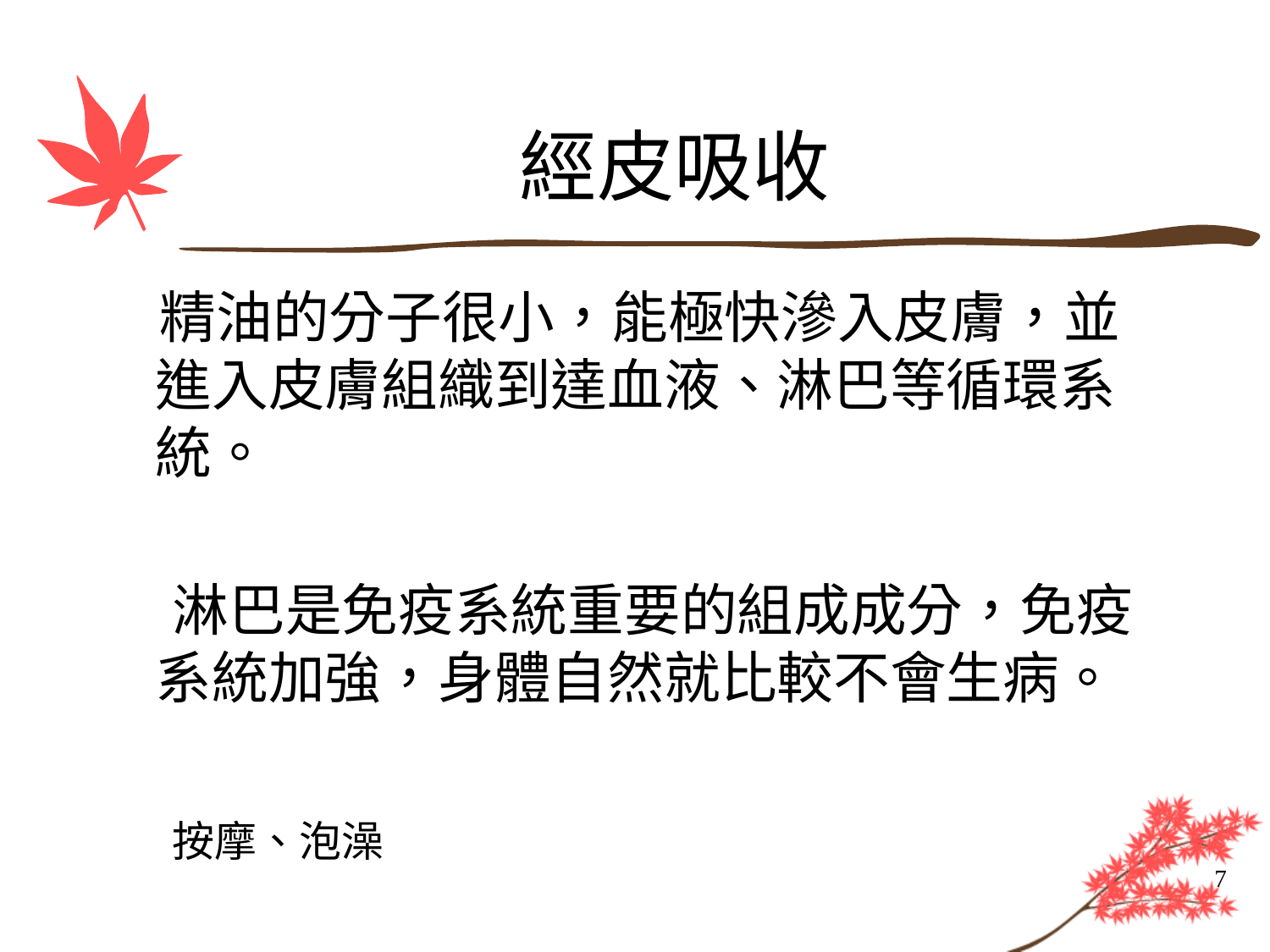

# 經皮吸收
   精油的分子很小，能極快滲入皮膚，並進入皮膚組織到達血液、淋巴等循環系統。

    淋巴是免疫系統重要的組成成分，免疫系統加強，身體自然就比較不會生病。

    按摩、泡澡

7